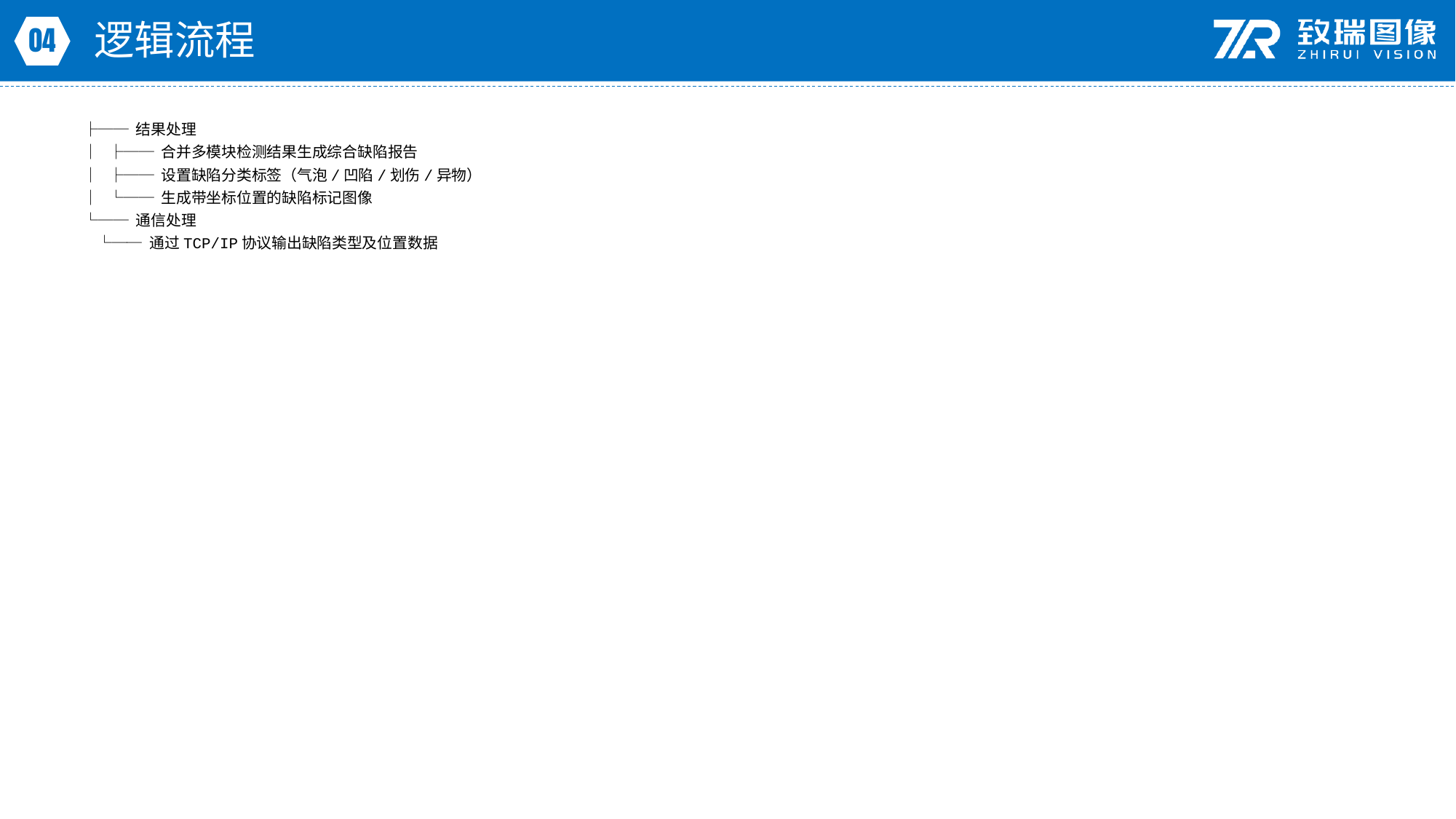

逻辑流程
04

├── 结果处理
│   ├── 合并多模块检测结果生成综合缺陷报告
│   ├── 设置缺陷分类标签（气泡/凹陷/划伤/异物）
│   └── 生成带坐标位置的缺陷标记图像
└── 通信处理
    └── 通过TCP/IP协议输出缺陷类型及位置数据